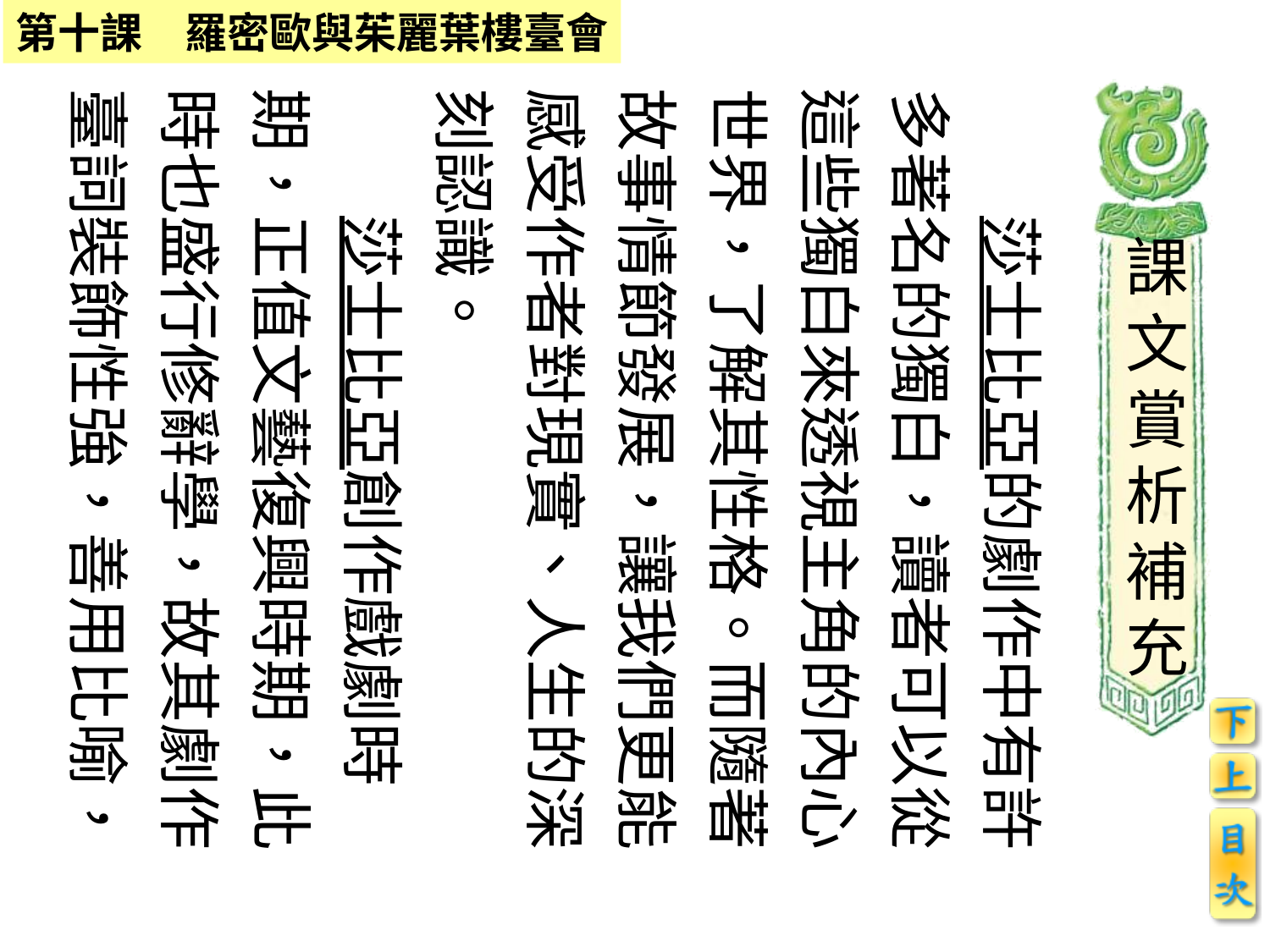

莎士比亞的劇作中有許多著名的獨白，讀者可以從這些獨白來透視主角的內心世界，了解其性格。而隨著故事情節發展，讓我們更能感受作者對現實、人生的深刻認識。
	莎士比亞創作戲劇時期，正值文藝復興時期，此時也盛行修辭學，故其劇作臺詞裝飾性強，善用比喻，
課文賞析補充